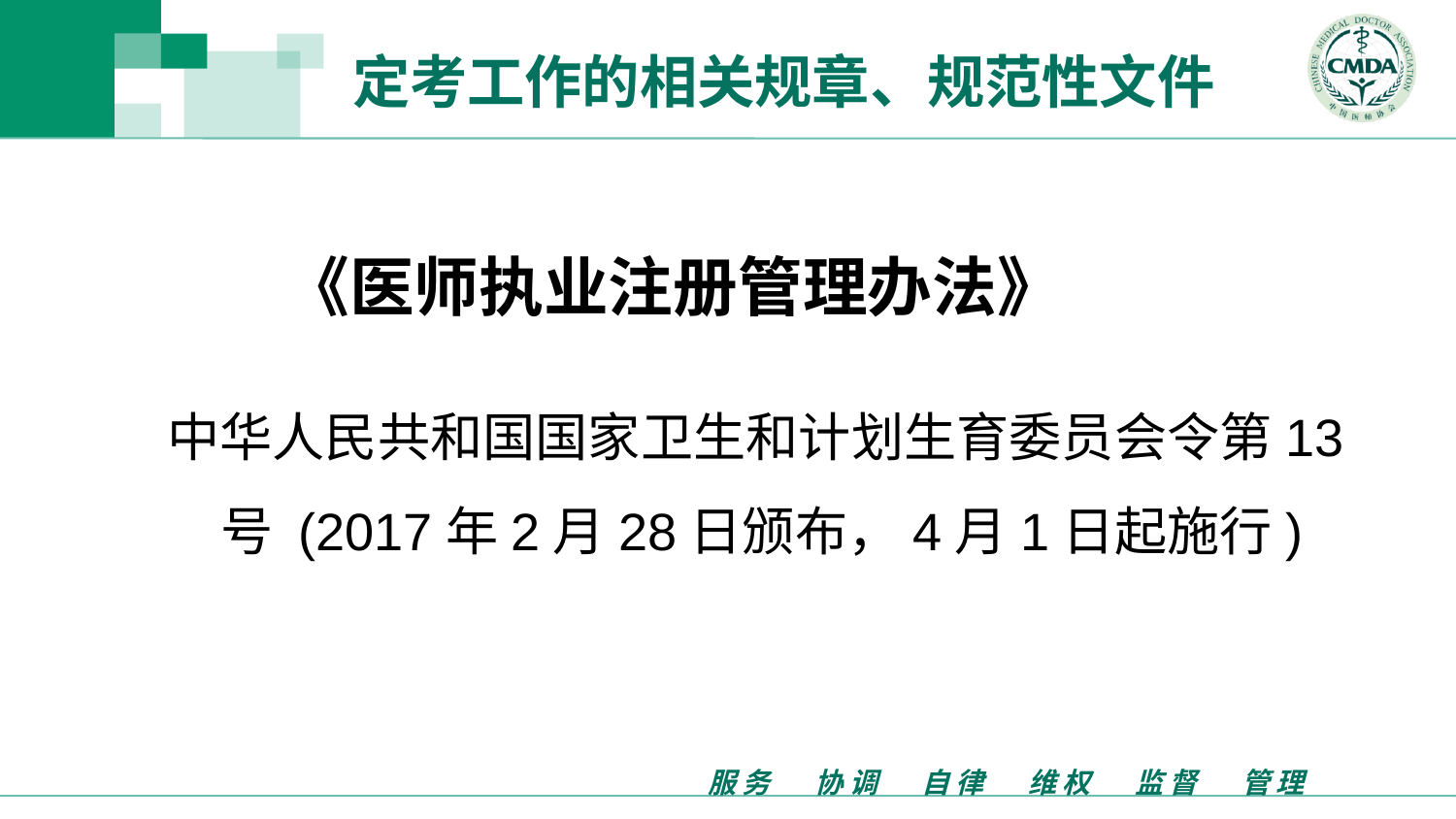

# 定考工作的相关规章、规范性文件
        《医师执业注册管理办法》
中华人民共和国国家卫生和计划生育委员会令第13号 (2017年2月28日颁布，4月1日起施行)